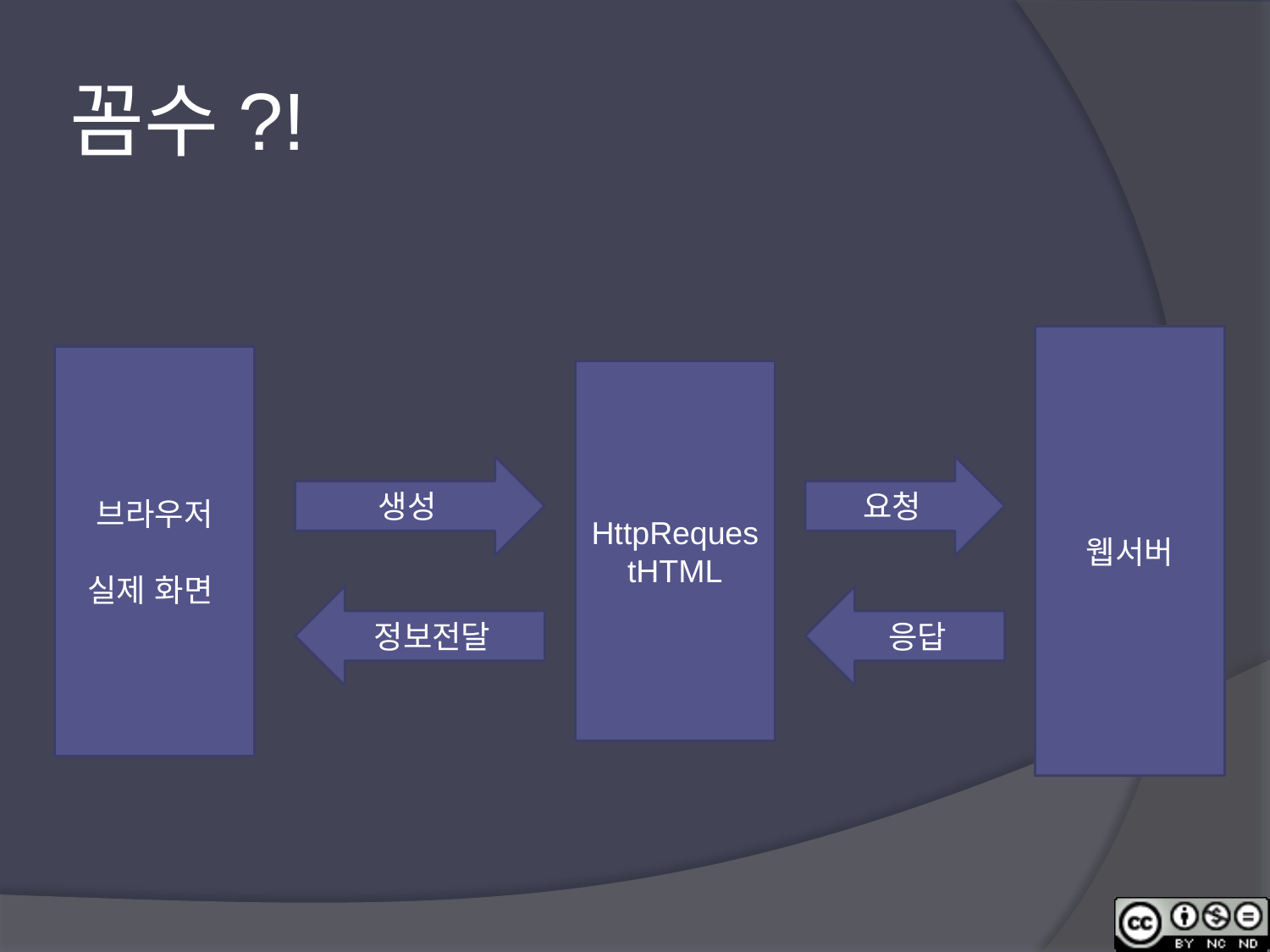

# 꼼수?!
웹서버
브라우저

실제 화면
HttpRequestHTML
생성
요청
정보전달
응답